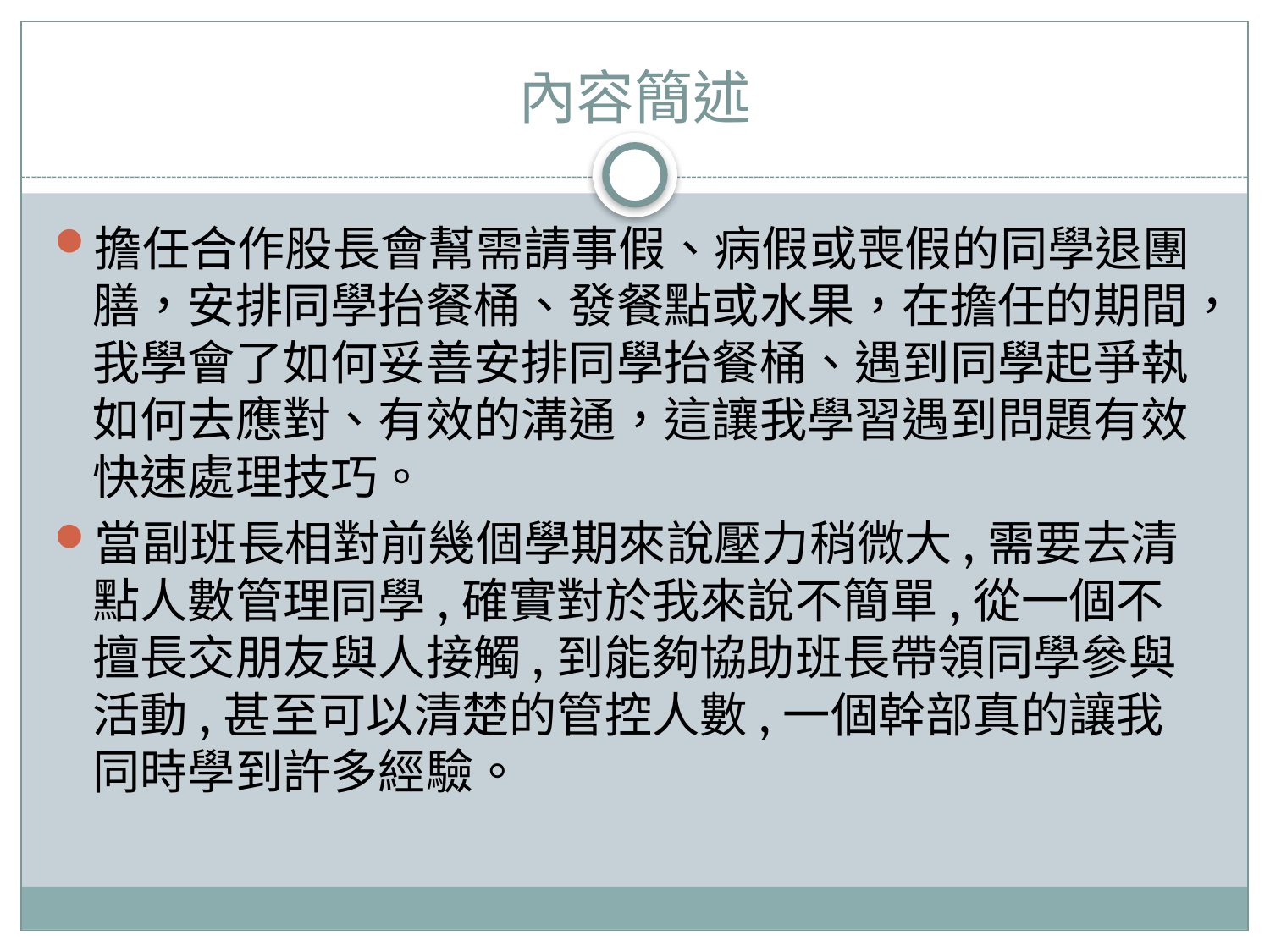

# 內容簡述
擔任合作股長會幫需請事假、病假或喪假的同學退團膳，安排同學抬餐桶、發餐點或水果，在擔任的期間，我學會了如何妥善安排同學抬餐桶、遇到同學起爭執如何去應對、有效的溝通，這讓我學習遇到問題有效快速處理技巧。
當副班長相對前幾個學期來說壓力稍微大,需要去清點人數管理同學,確實對於我來說不簡單,從一個不擅長交朋友與人接觸,到能夠協助班長帶領同學參與活動,甚至可以清楚的管控人數,一個幹部真的讓我同時學到許多經驗。